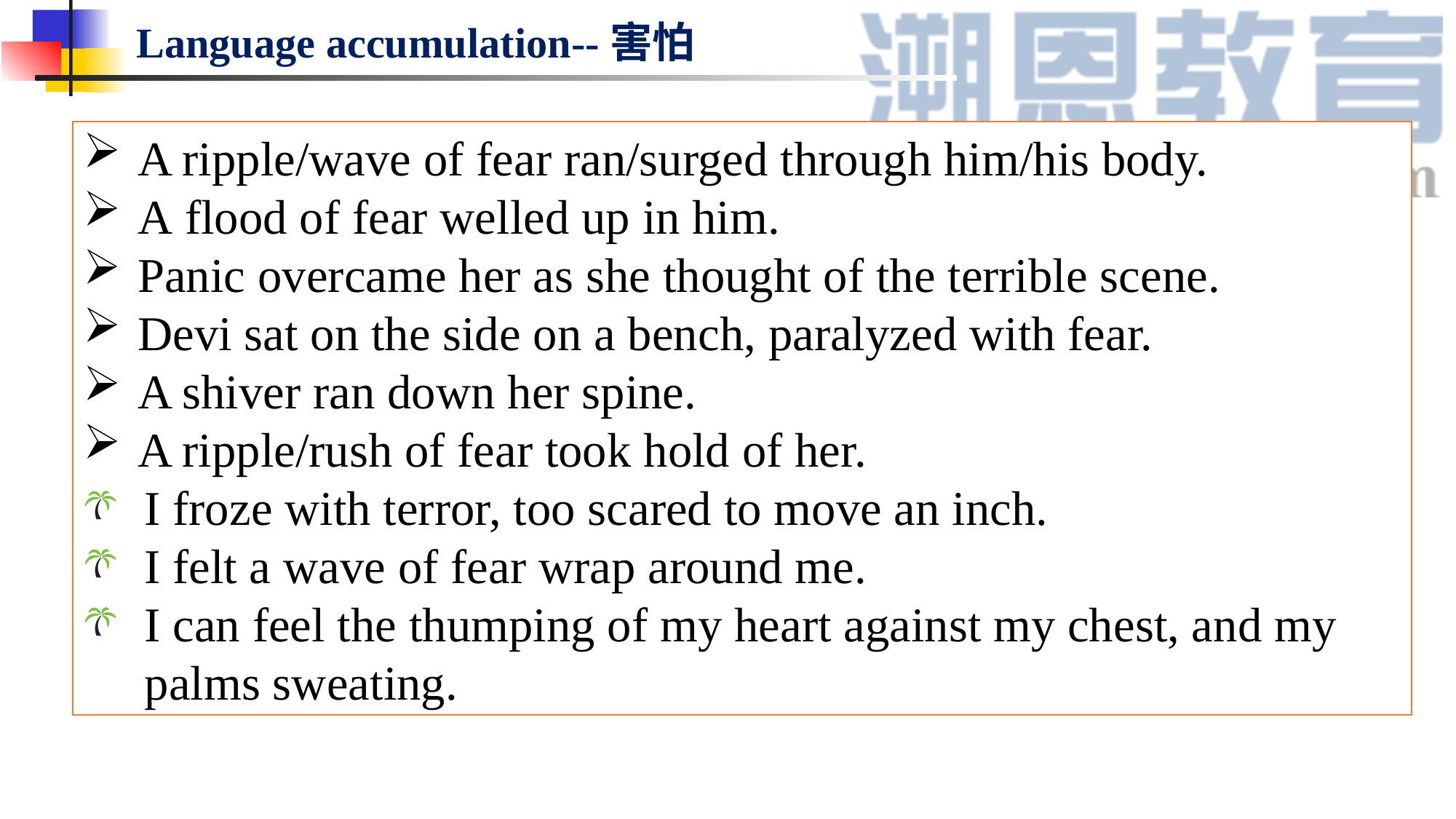

Language accumulation--害怕
A ripple/wave of fear ran/surged through him/his body.
A flood of fear welled up in him.
Panic overcame her as she thought of the terrible scene.
Devi sat on the side on a bench, paralyzed with fear.
A shiver ran down her spine.
A ripple/rush of fear took hold of her.
I froze with terror, too scared to move an inch.
I felt a wave of fear wrap around me.
I can feel the thumping of my heart against my chest, and my palms sweating.